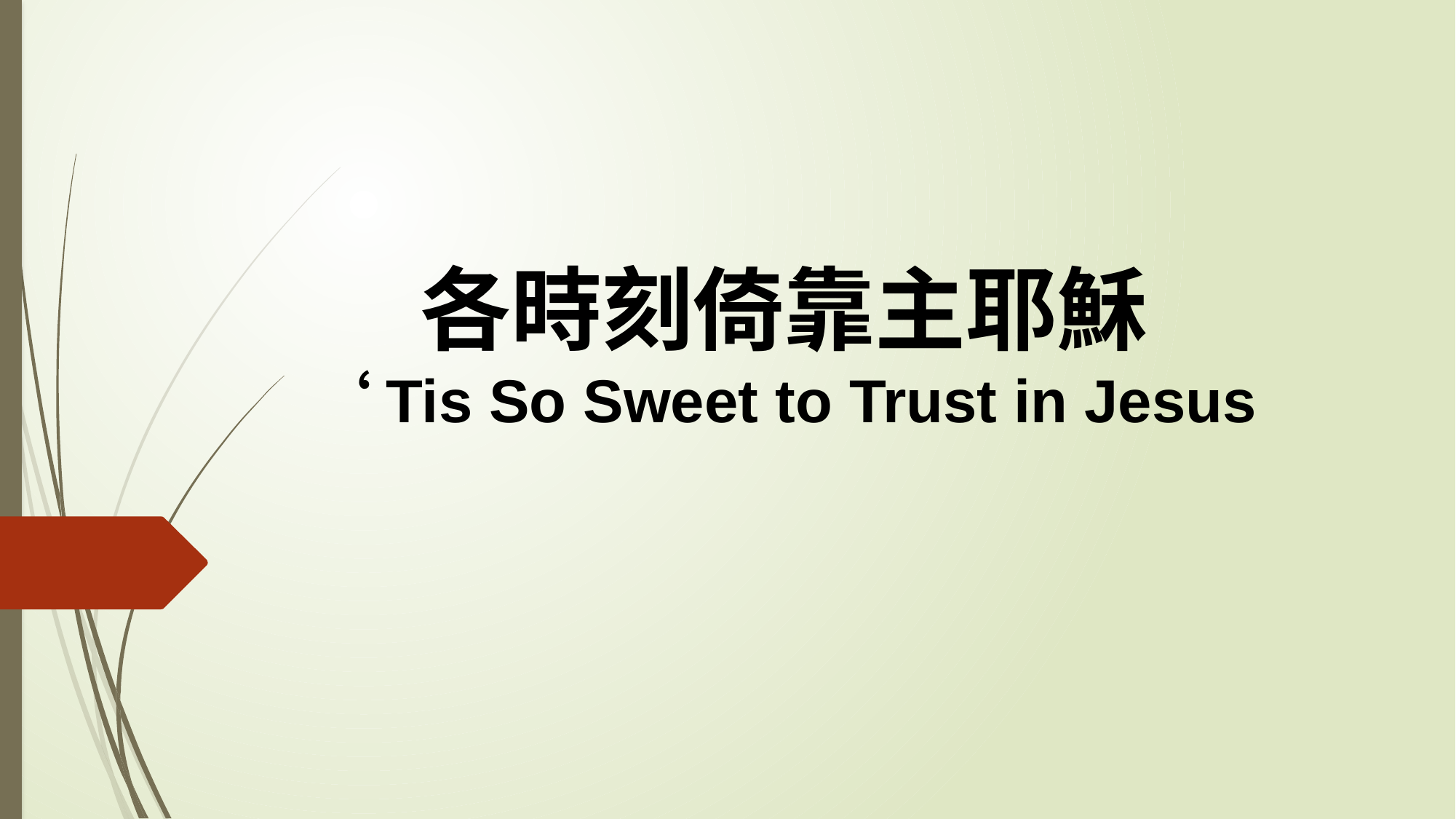

# 各時刻倚靠主耶穌 ‘Tis So Sweet to Trust in Jesus